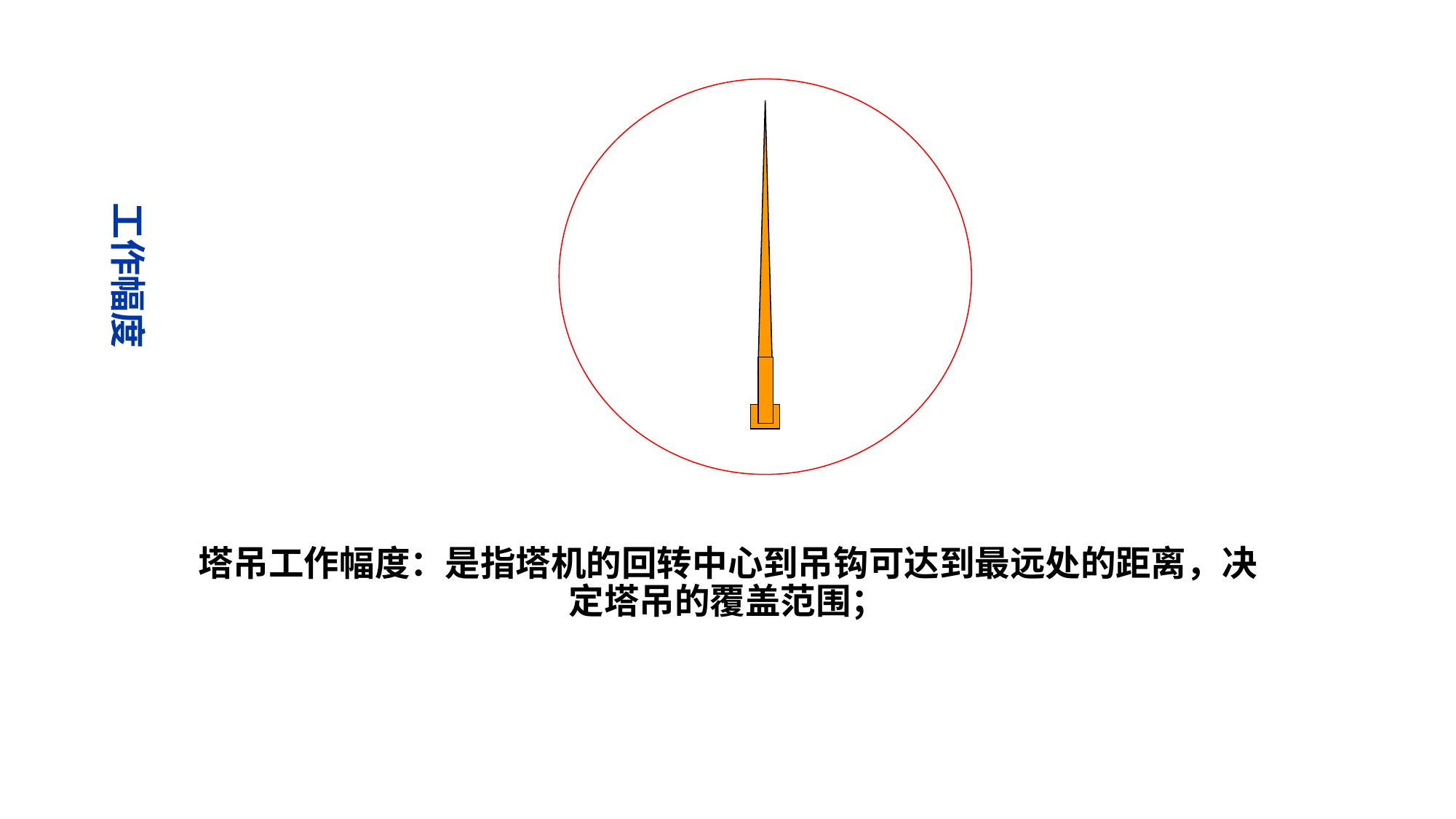

工作幅度
# .

塔吊工作幅度：是指塔机的回转中心到吊钩可达到最远处的距离，决定塔吊的覆盖范围；